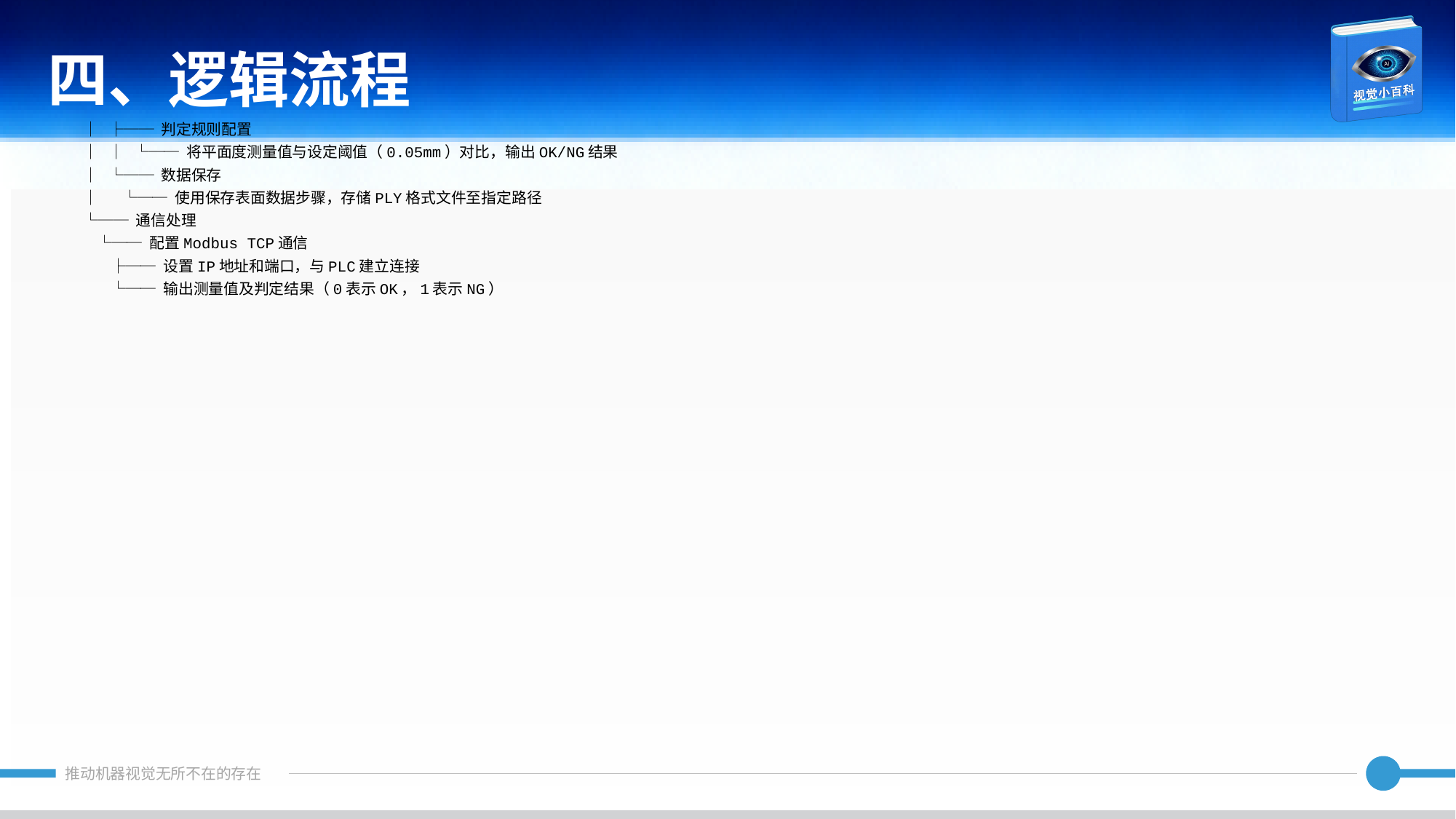

四、逻辑流程

│   ├── 判定规则配置
│   │   └── 将平面度测量值与设定阈值（0.05mm）对比，输出OK/NG结果
│   └── 数据保存
│       └── 使用保存表面数据步骤，存储PLY格式文件至指定路径
└── 通信处理
    └── 配置Modbus TCP通信
        ├── 设置IP地址和端口，与PLC建立连接
        └── 输出测量值及判定结果（0表示OK，1表示NG）
9